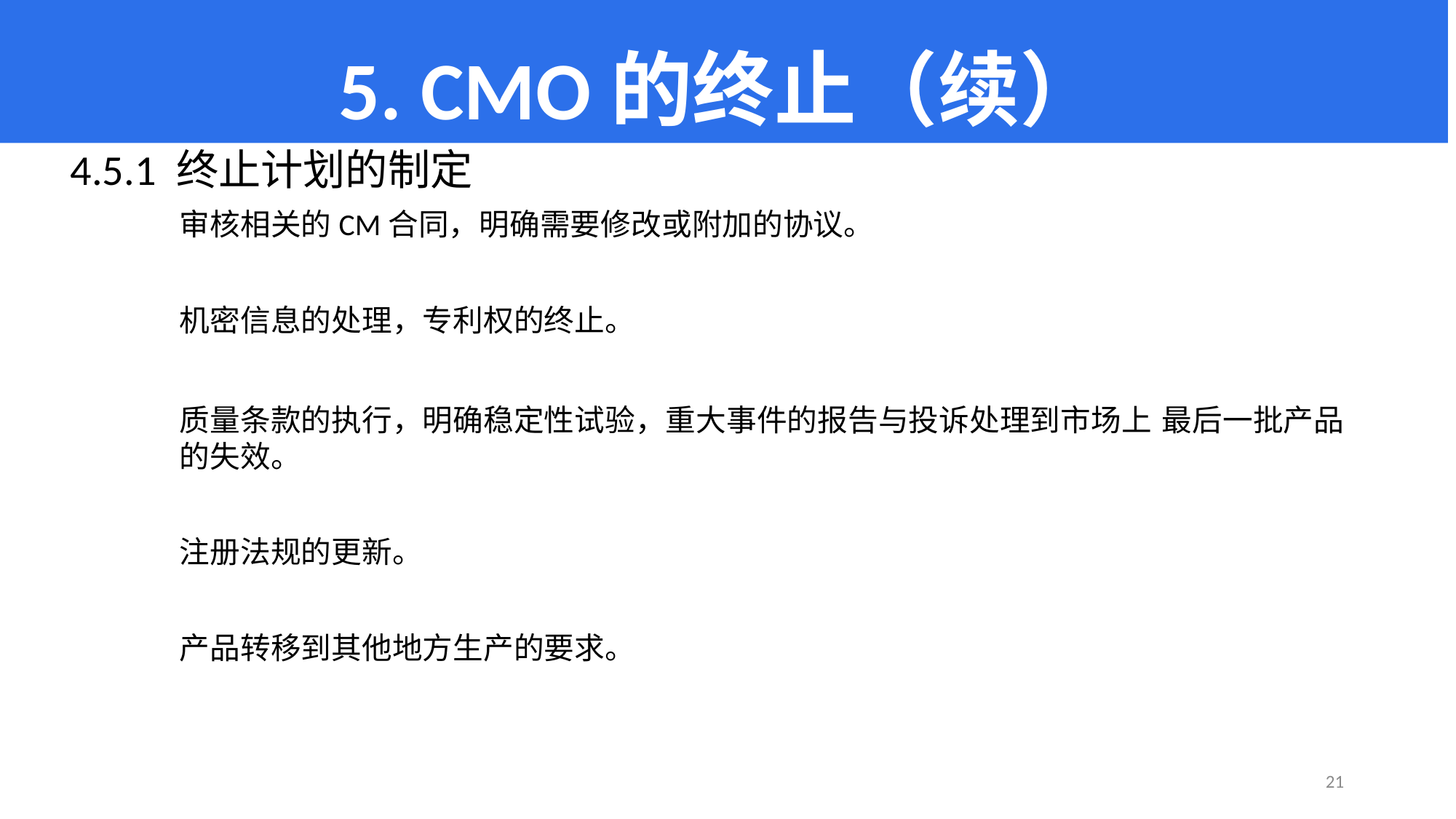

# 5. CMO的终止（续）
4.5.1 终止计划的制定
 	审核相关的CM合同，明确需要修改或附加的协议。

	机密信息的处理，专利权的终止。

	质量条款的执行，明确稳定性试验，重大事件的报告与投诉处理到市场上	最后一批产品	的失效。

	注册法规的更新。

	产品转移到其他地方生产的要求。

21